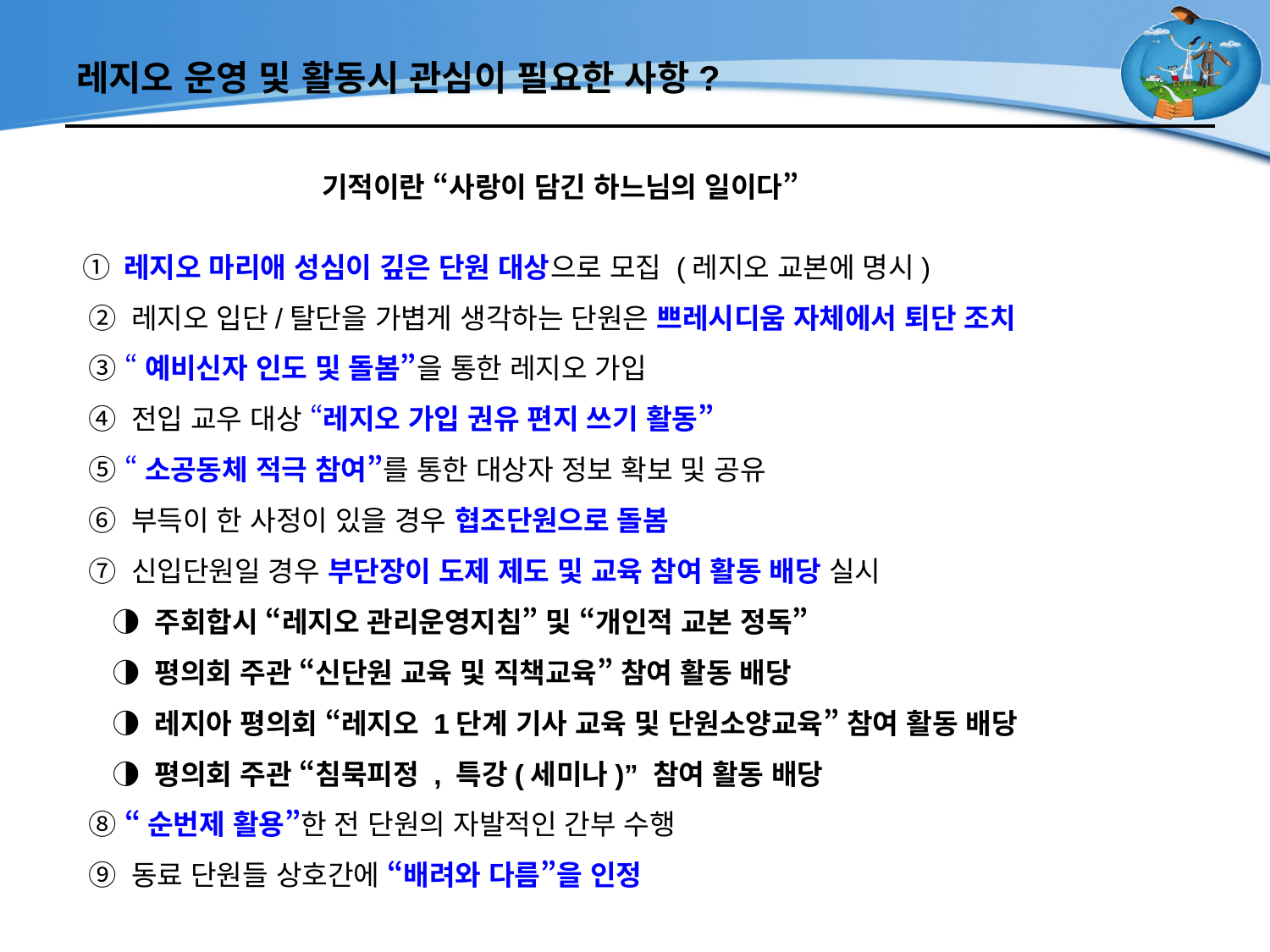

# 레지오 운영 및 활동시 관심이 필요한 사항?
기적이란 “사랑이 담긴 하느님의 일이다”
    ① 레지오 마리애 성심이 깊은 단원 대상으로 모집 (레지오 교본에 명시)
    ② 레지오 입단/탈단을 가볍게 생각하는 단원은 쁘레시디움 자체에서 퇴단 조치
    ③ “예비신자 인도 및 돌봄”을 통한 레지오 가입
    ④ 전입 교우 대상 “레지오 가입 권유 편지 쓰기 활동”
    ⑤ “소공동체 적극 참여”를 통한 대상자 정보 확보 및 공유
    ⑥ 부득이 한 사정이 있을 경우 협조단원으로 돌봄
    ⑦ 신입단원일 경우 부단장이 도제 제도 및 교육 참여 활동 배당 실시
       ◑ 주회합시 “레지오 관리운영지침” 및 “개인적 교본 정독”
       ◑ 평의회 주관 “신단원 교육 및 직책교육” 참여 활동 배당
       ◑ 레지아 평의회 “레지오 1단계 기사 교육 및 단원소양교육” 참여 활동 배당
       ◑ 평의회 주관 “침묵피정 , 특강(세미나)” 참여 활동 배당
    ⑧ “순번제 활용”한 전 단원의 자발적인 간부 수행
    ⑨ 동료 단원들 상호간에 “배려와 다름”을 인정